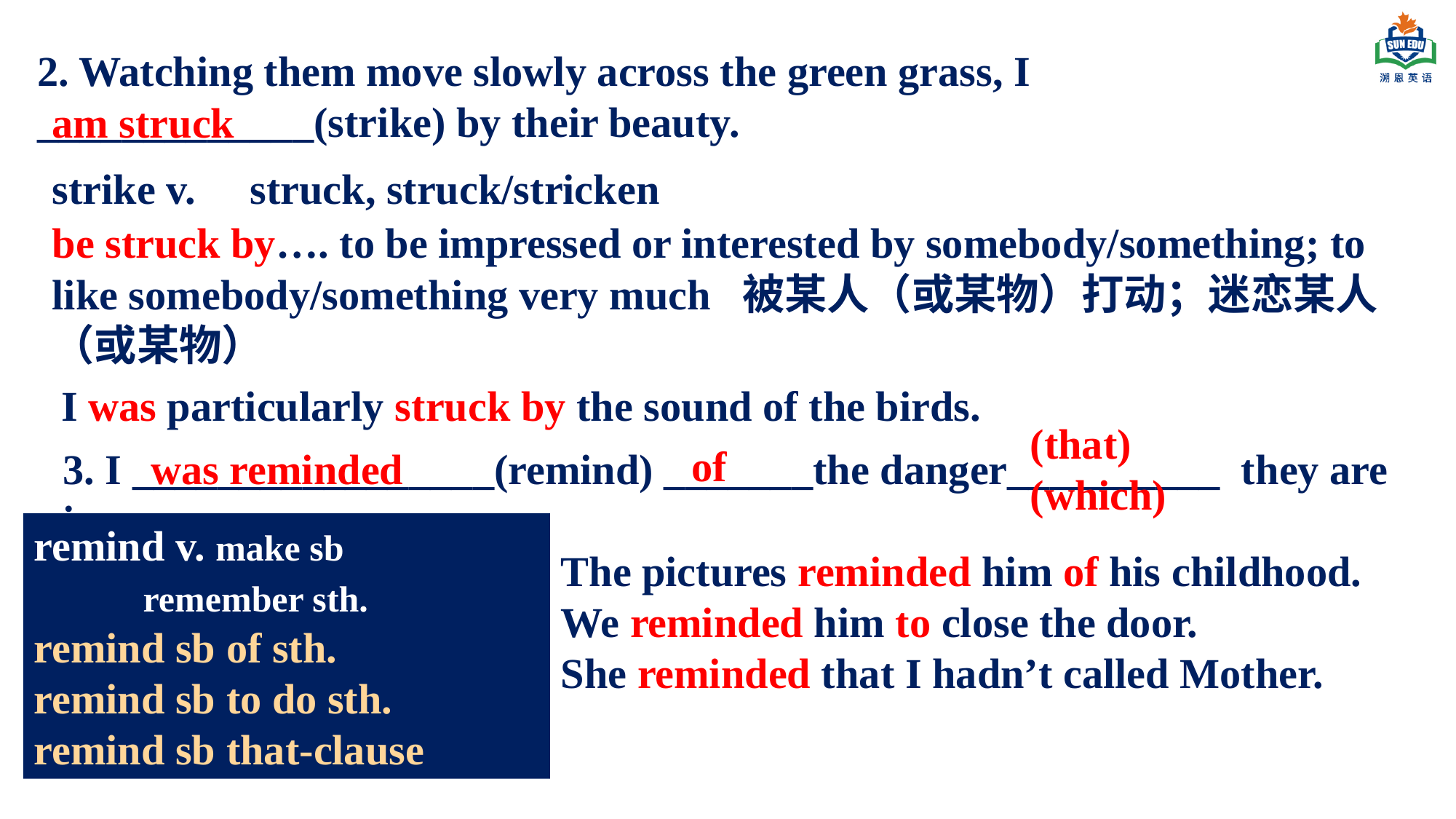

2. Watching them move slowly across the green grass, I _____________(strike) by their beauty.
am struck
strike v.
struck, struck/stricken
be struck by…. to be impressed or interested by somebody/something; to like somebody/something very much  被某人（或某物）打动；迷恋某人（或某物）
I was particularly struck by the sound of the birds.
(that)
(which)
of
3. I _________________(remind) _______the danger__________  they are in.
was reminded
remind v. make sb
            remember sth.
remind sb of sth.
remind sb to do sth.
remind sb that-clause
The pictures reminded him of his childhood.
We reminded him to close the door.
She reminded that I hadn’t called Mother.